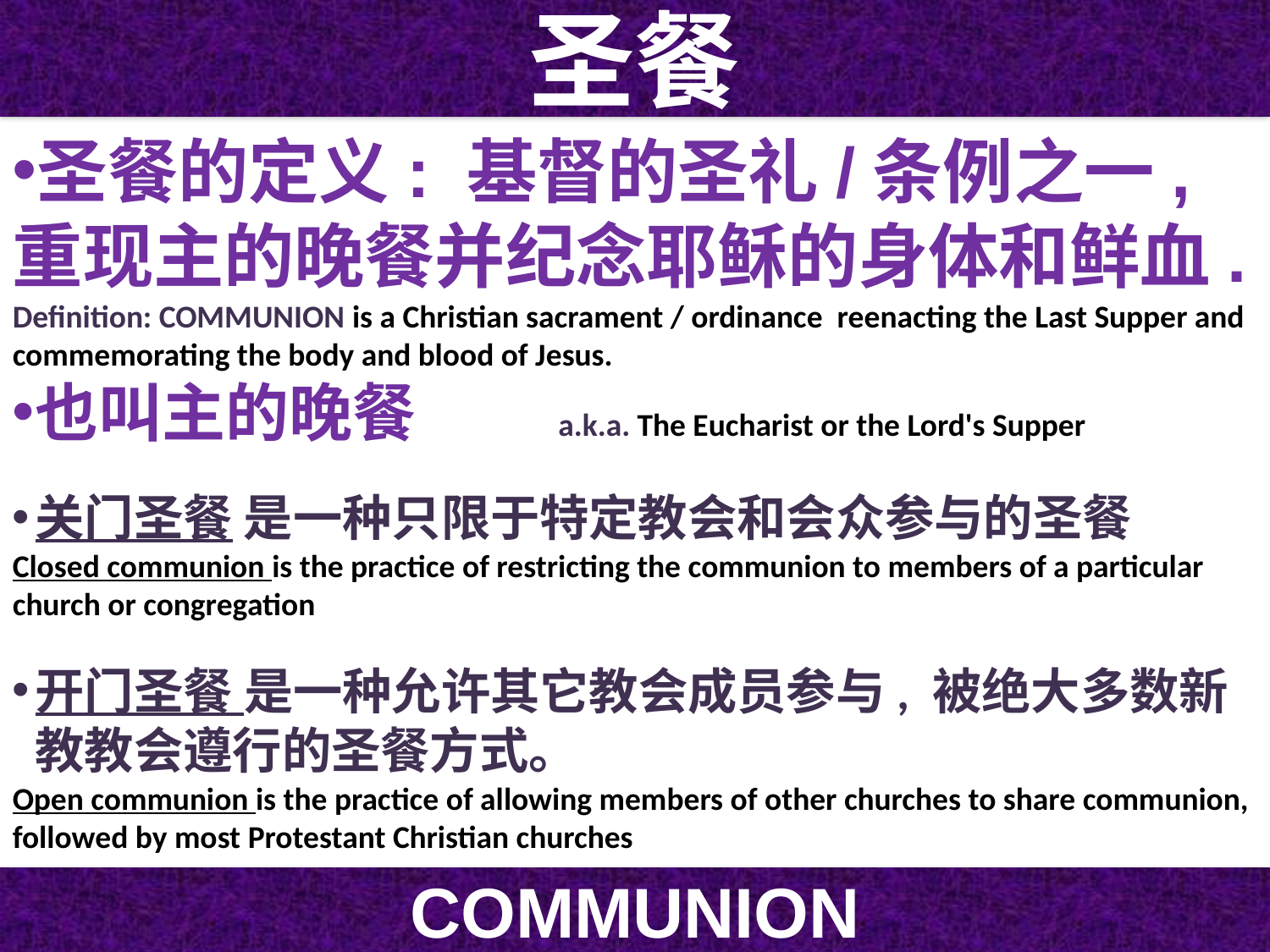

圣餐
圣餐的定义: 基督的圣礼/条例之一, 重现主的晚餐并纪念耶稣的身体和鲜血.
Definition: COMMUNION is a Christian sacrament / ordinance  reenacting the Last Supper and commemorating the body and blood of Jesus.
也叫主的晚餐	 a.k.a. The Eucharist or the Lord's Supper

关门圣餐 是一种只限于特定教会和会众参与的圣餐
Closed communion is the practice of restricting the communion to members of a particular church or congregation

开门圣餐 是一种允许其它教会成员参与, 被绝大多数新教教会遵行的圣餐方式。
Open communion is the practice of allowing members of other churches to share communion, followed by most Protestant Christian churches

COMMUNION